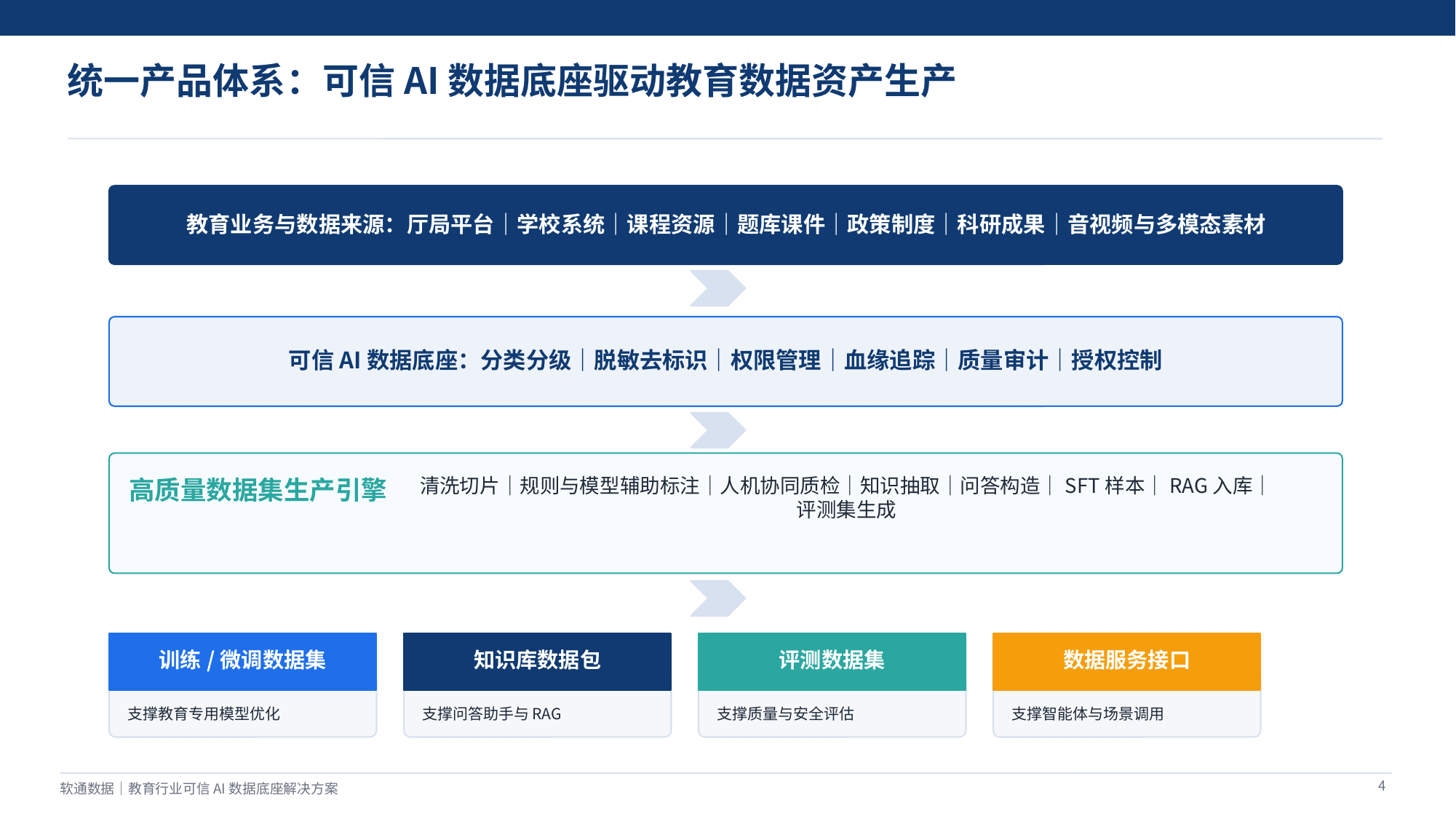

统一产品体系：可信AI数据底座驱动教育数据资产生产

教育业务与数据来源：厅局平台｜学校系统｜课程资源｜题库课件｜政策制度｜科研成果｜音视频与多模态素材

可信AI数据底座：分类分级｜脱敏去标识｜权限管理｜血缘追踪｜质量审计｜授权控制

高质量数据集生产引擎
清洗切片｜规则与模型辅助标注｜人机协同质检｜知识抽取｜问答构造｜SFT样本｜RAG入库｜评测集生成

训练/微调数据集
知识库数据包
评测数据集
数据服务接口
支撑教育专用模型优化
支撑问答助手与RAG
支撑质量与安全评估
支撑智能体与场景调用

4
软通数据｜教育行业可信AI数据底座解决方案